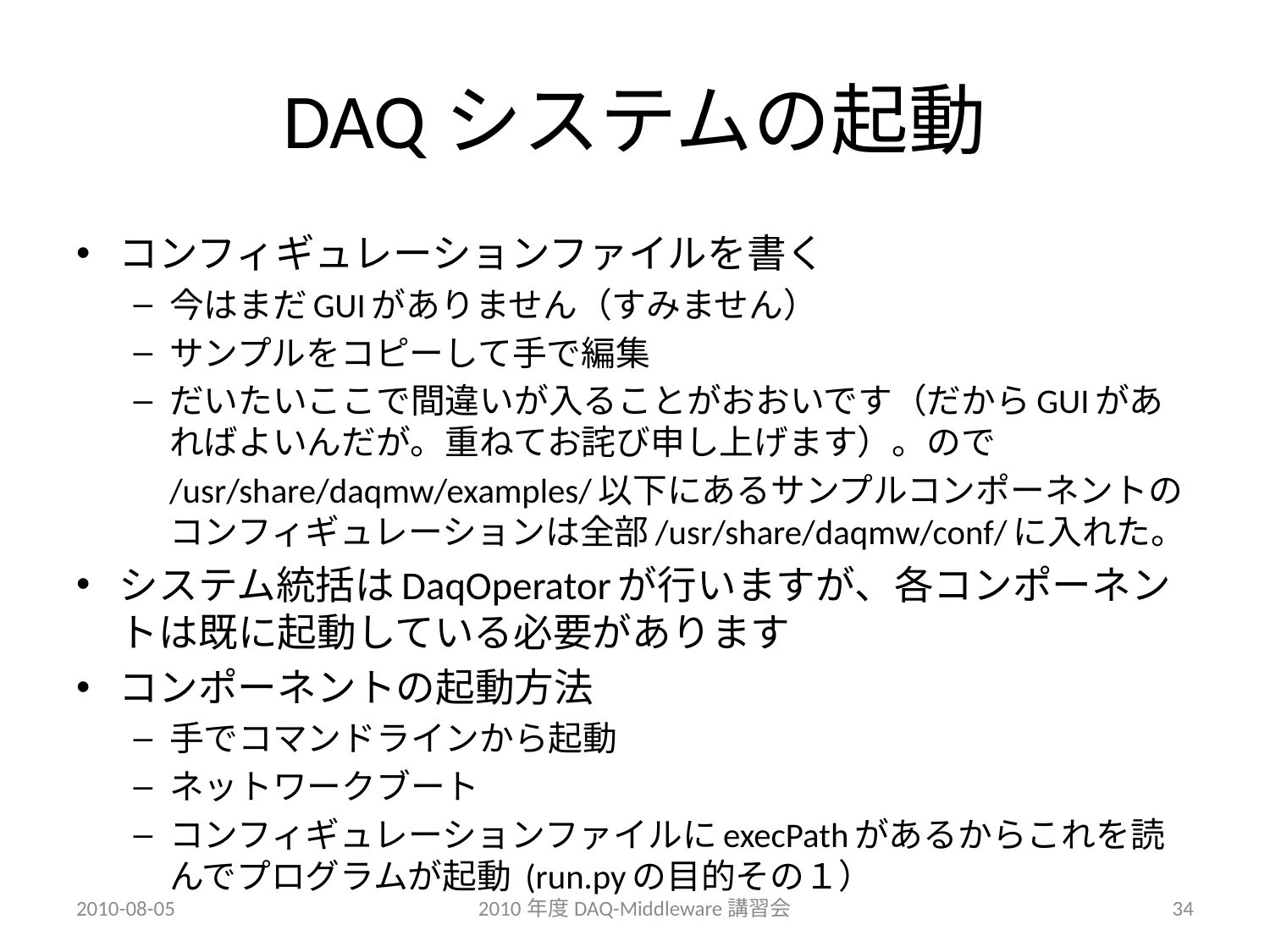

# DAQシステムの起動
コンフィギュレーションファイルを書く
今はまだGUIがありません（すみません）
サンプルをコピーして手で編集
だいたいここで間違いが入ることがおおいです（だからGUIがあればよいんだが。重ねてお詫び申し上げます）。ので
	/usr/share/daqmw/examples/以下にあるサンプルコンポーネントのコンフィギュレーションは全部/usr/share/daqmw/conf/に入れた。
システム統括はDaqOperatorが行いますが、各コンポーネントは既に起動している必要があります
コンポーネントの起動方法
手でコマンドラインから起動
ネットワークブート
コンフィギュレーションファイルにexecPathがあるからこれを読んでプログラムが起動 (run.pyの目的その１）
2010-08-05
2010年度DAQ-Middleware講習会
34